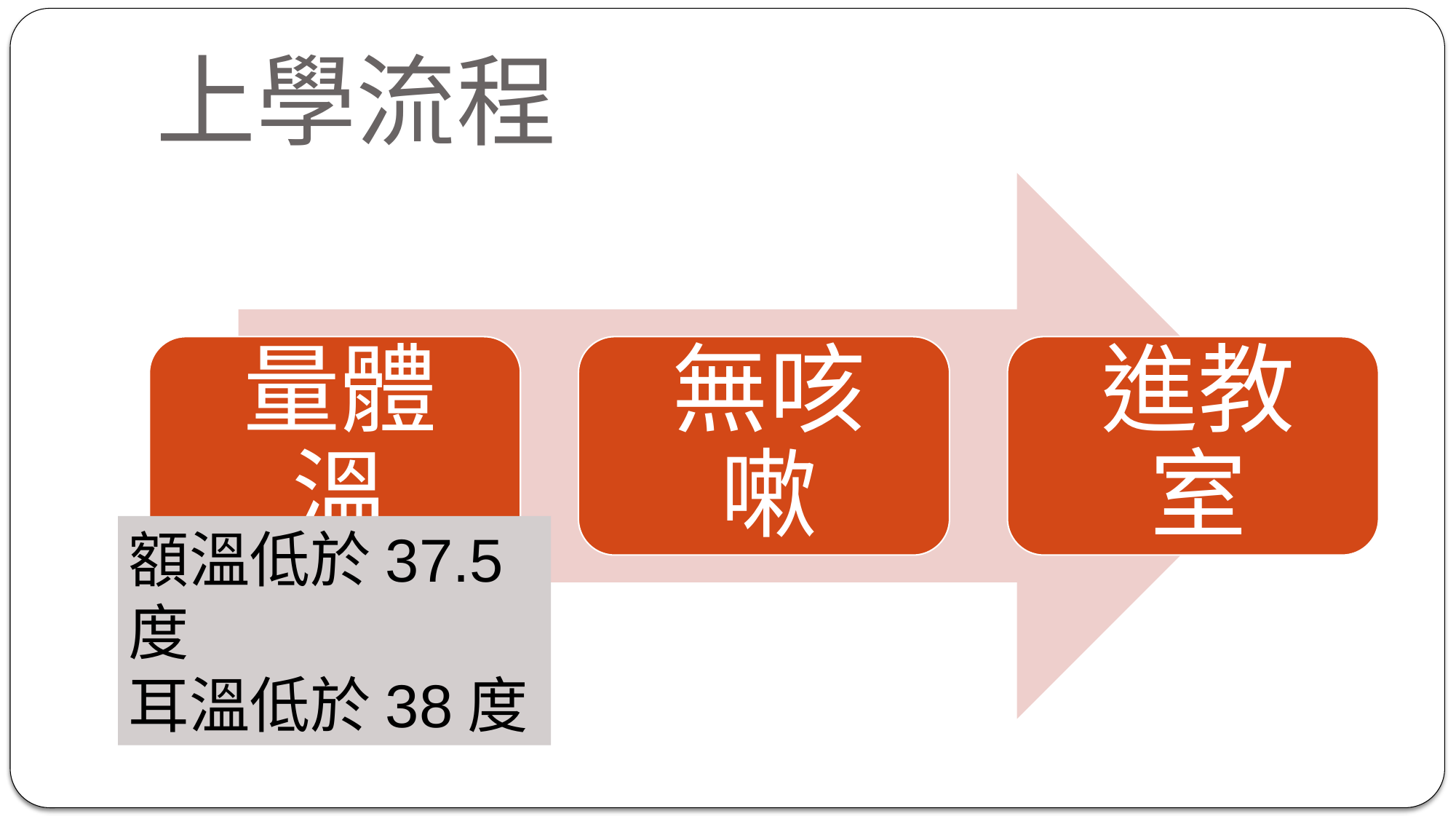

# 上學流程
量體溫
無咳嗽
進教室
額溫低於37.5度
耳溫低於38度